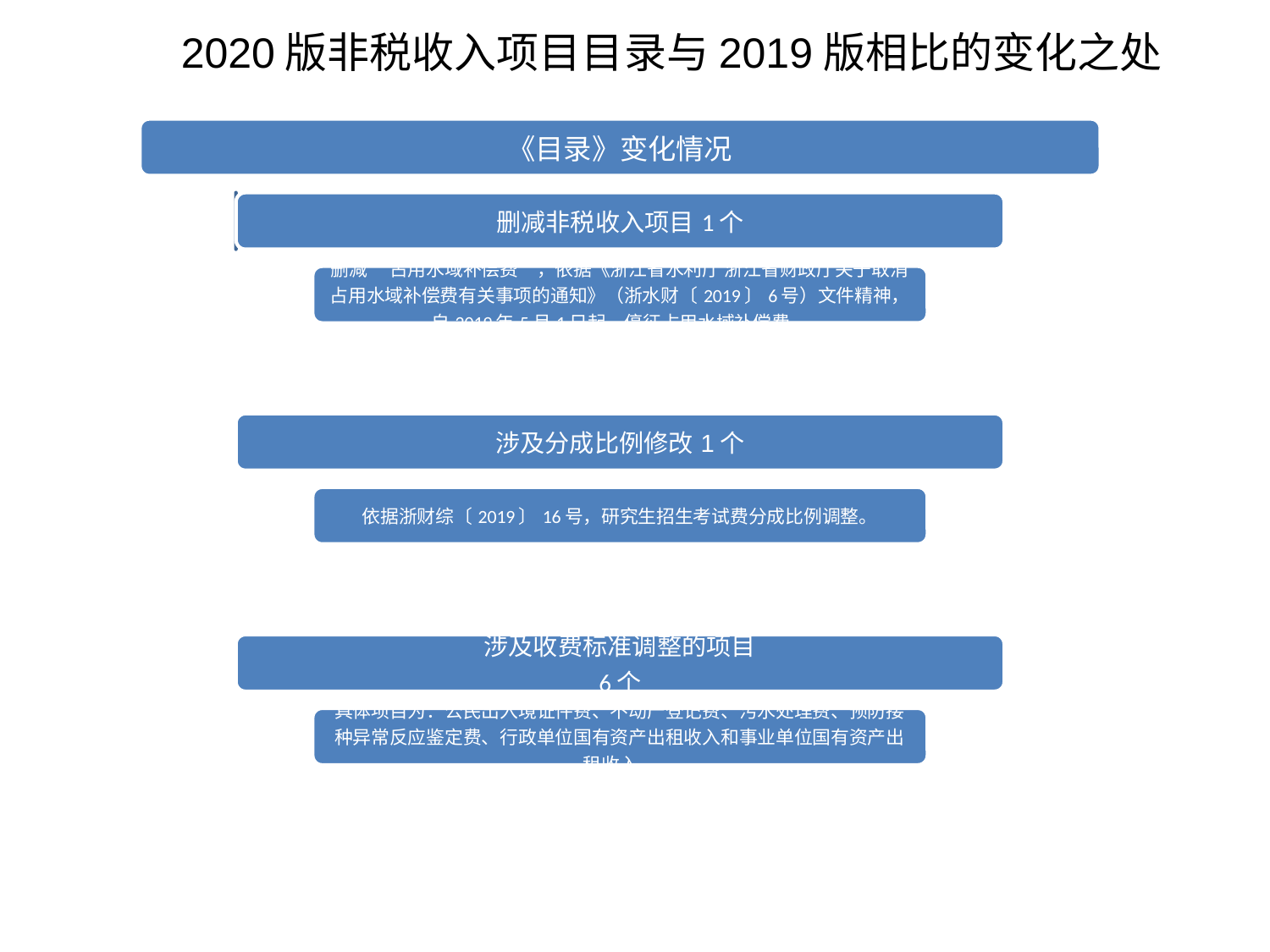

2020版非税收入项目目录与2019版相比的变化之处
《目录》变化情况
删减非税收入项目1个
删减 “占用水域补偿费”，依据《浙江省水利厅 浙江省财政厅关于取消占用水域补偿费有关事项的通知》（浙水财〔2019〕6号）文件精神，自2019年5月1日起，停征占用水域补偿费。
涉及分成比例修改1个
依据浙财综〔2019〕16号，研究生招生考试费分成比例调整。
涉及收费标准调整的项目
6个
具体项目为：公民出入境证件费、不动产登记费、污水处理费、预防接种异常反应鉴定费、行政单位国有资产出租收入和事业单位国有资产出租收入。